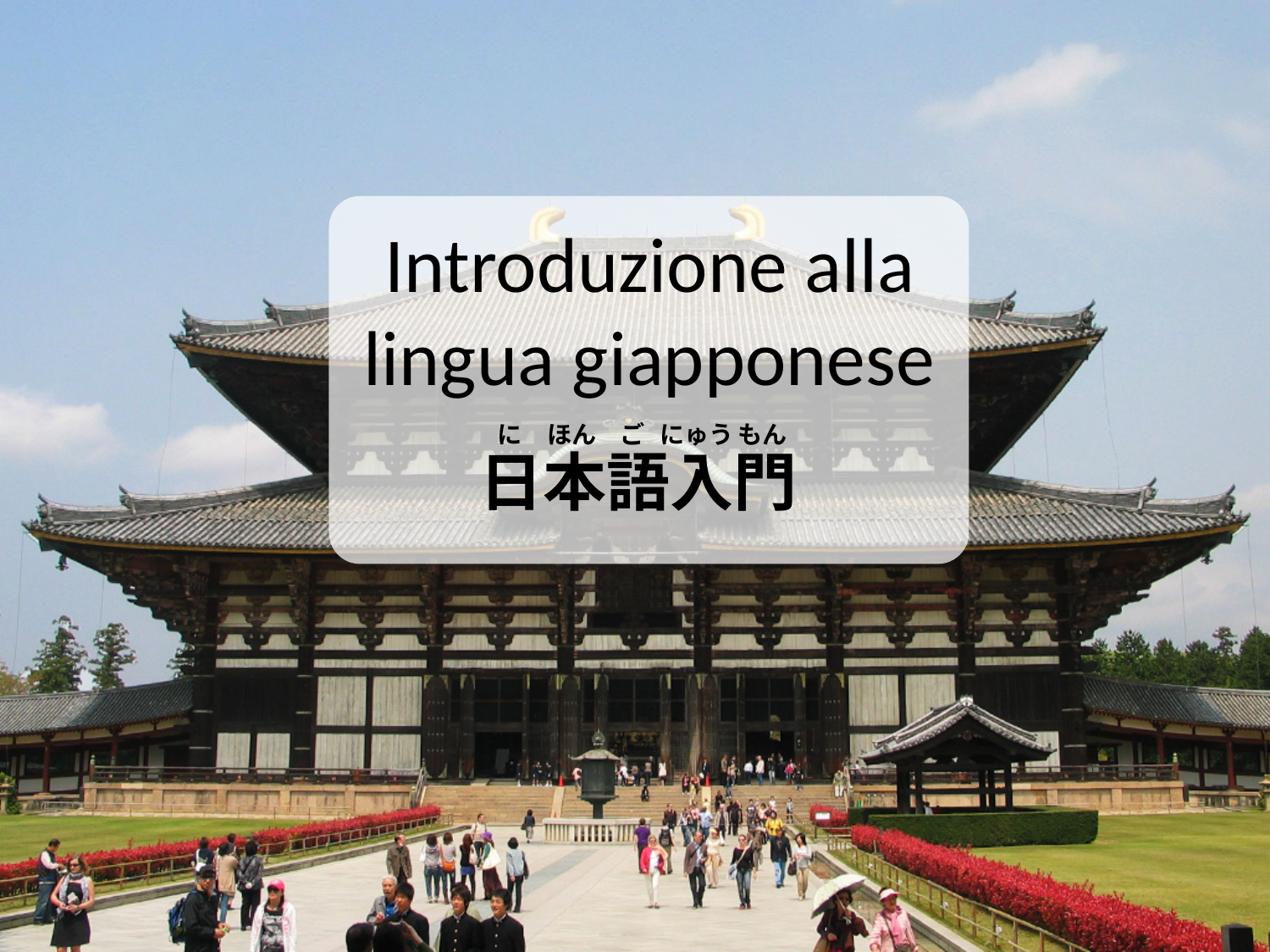

# Introduzione alla lingua giapponese
に
ほん
ご
にゅう
もん
日本語入門